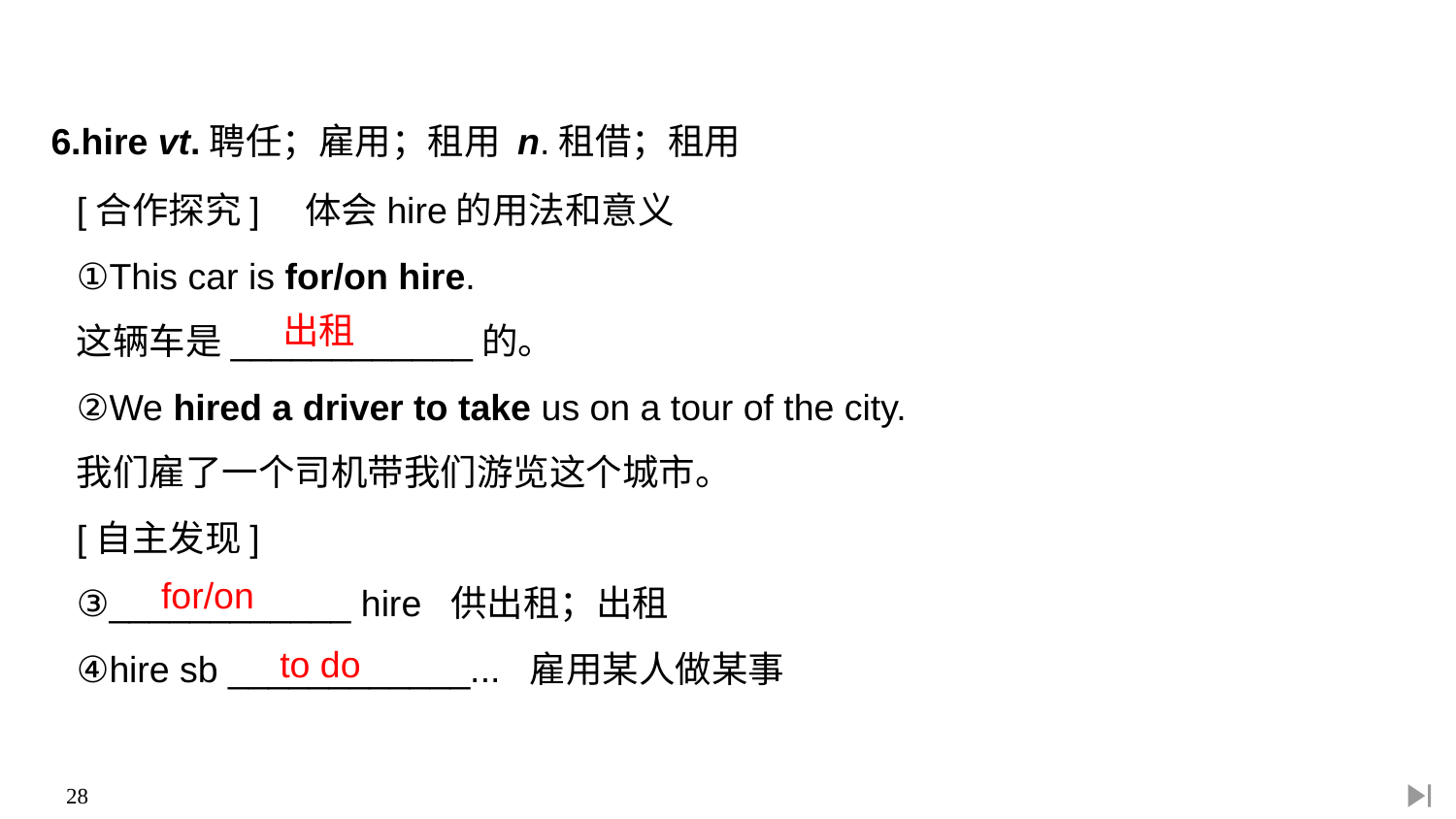

6.hire vt.聘任；雇用；租用 n.租借；租用
[合作探究]　体会hire的用法和意义
①This car is for/on hire.
这辆车是____________的。
②We hired a driver to take us on a tour of the city.
我们雇了一个司机带我们游览这个城市。
[自主发现]
③____________ hire  供出租；出租
④hire sb ____________...  雇用某人做某事
出租
for/on
to do